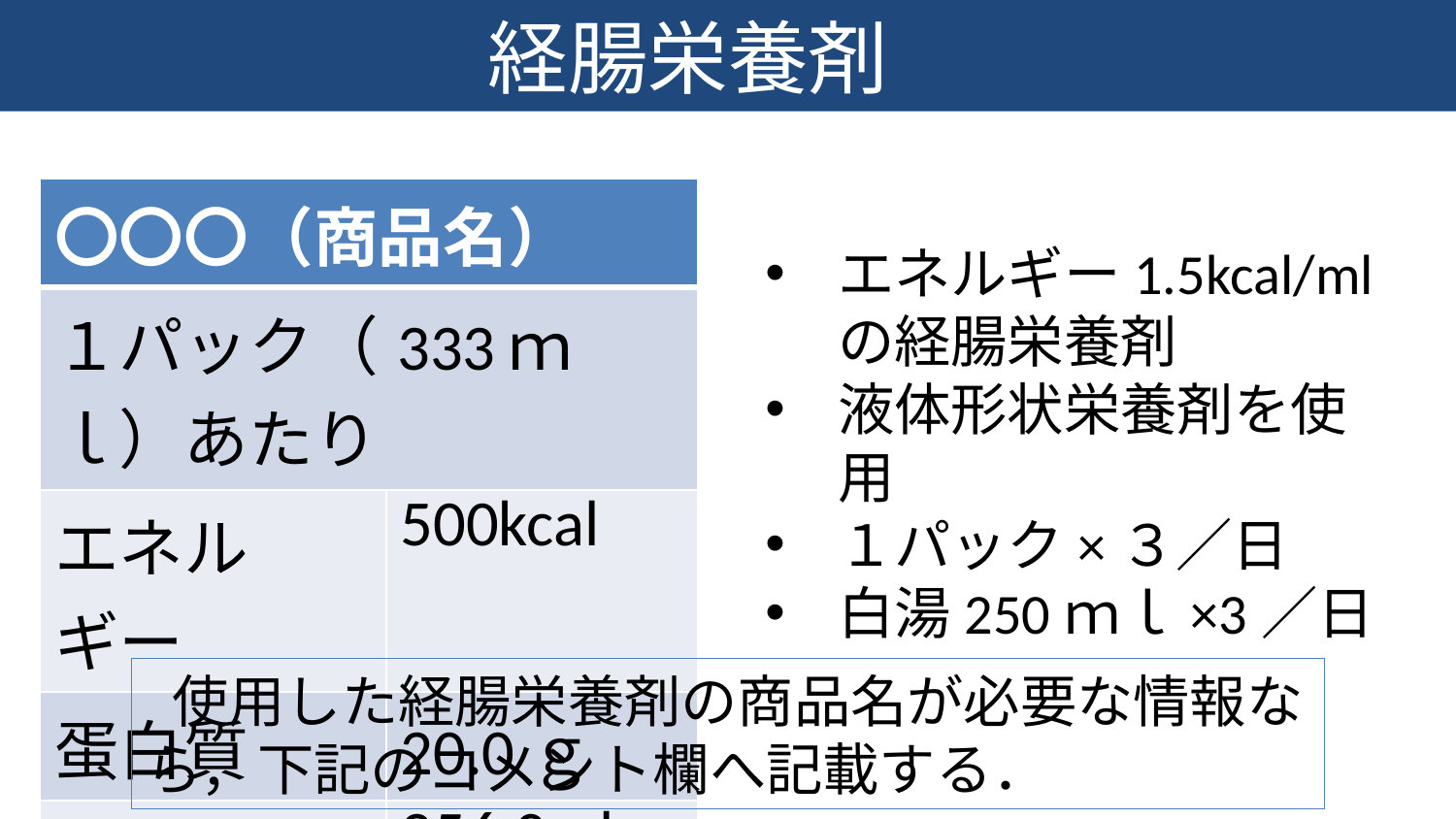

経腸栄養剤
| 〇〇〇（商品名） |  |
| --- | --- |
| １パック（333ｍｌ）あたり |  |
| エネルギー | 500kcal |
| 蛋白質 | 20.0ｇ |
| 水分 | 256.0ml |
エネルギー1.5kcal/mlの経腸栄養剤
液体形状栄養剤を使用
１パック×３／日
白湯250ｍｌ×3／日
 使用した経腸栄養剤の商品名が必要な情報なら，下記のコメント欄へ記載する．